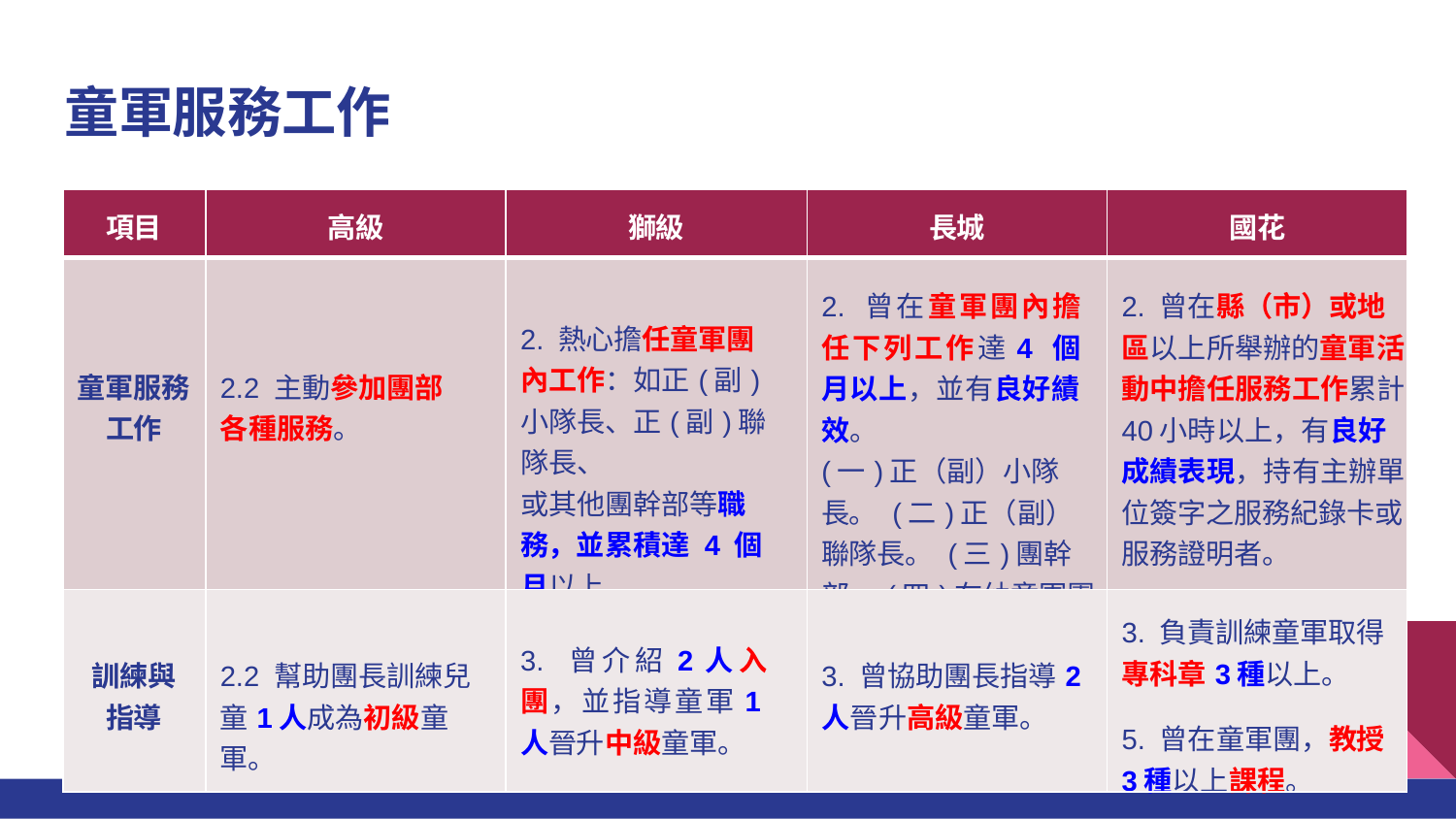

# 童軍服務工作
| 項目 | 高級 | 獅級 | 長城 | 國花 |
| --- | --- | --- | --- | --- |
| 童軍服務工作 | 2.2 主動參加團部各種服務。 | 2. 熱心擔任童軍團內工作：如正(副)小隊長、正(副)聯隊長、 或其他團幹部等職務，並累積達 4 個月以上。 | 2. 曾在童軍團內擔任下列工作達4 個月以上，並有良好績效。 (一)正（副）小隊長。 (二)正（副）聯隊長。 (三)團幹部。(四)在幼童軍團服務。 | 2. 曾在縣（市）或地區以上所舉辦的童軍活動中擔任服務工作累計40小時以上，有良好成績表現，持有主辦單位簽字之服務紀錄卡或服務證明者。 |
| 訓練與指導 | 2.2 幫助團長訓練兒童1人成為初級童軍。 | 3. 曾介紹2人入團，並指導童軍1人晉升中級童軍。 | 3. 曾協助團長指導2 人晉升高級童軍。 | 3. 負責訓練童軍取得 專科章3種以上。 5. 曾在童軍團，教授 3種以上課程。 |